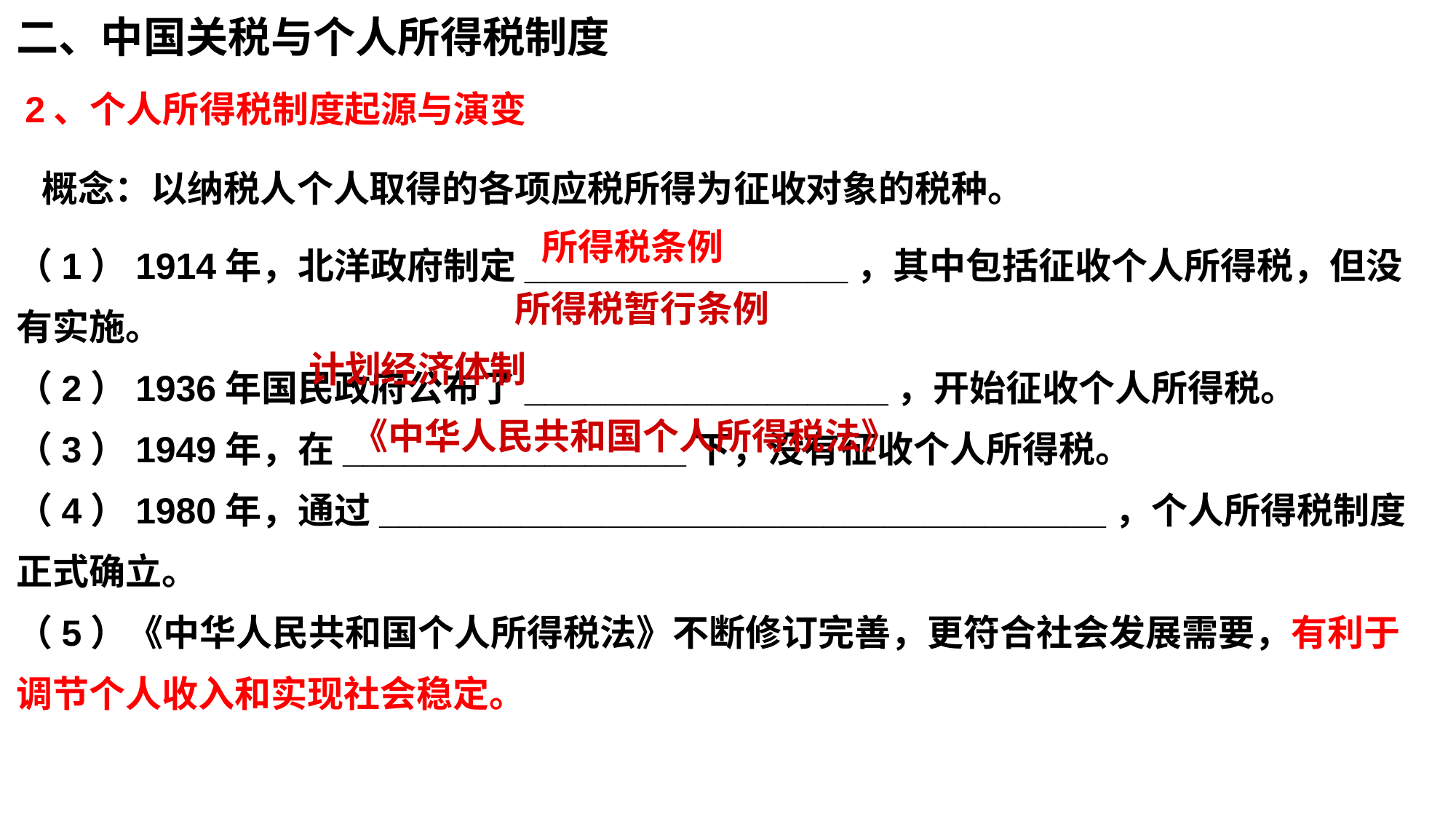

二、中国关税与个人所得税制度
2、个人所得税制度起源与演变
概念：以纳税人个人取得的各项应税所得为征收对象的税种。
所得税条例
（1）1914年，北洋政府制定________________，其中包括征收个人所得税，但没有实施。
（2）1936年国民政府公布了__________________，开始征收个人所得税。
（3）1949年，在_________________下，没有征收个人所得税。
（4）1980年，通过____________________________________，个人所得税制度正式确立。
（5）《中华人民共和国个人所得税法》不断修订完善，更符合社会发展需要，有利于调节个人收入和实现社会稳定。
所得税暂行条例
计划经济体制
《中华人民共和国个人所得税法》